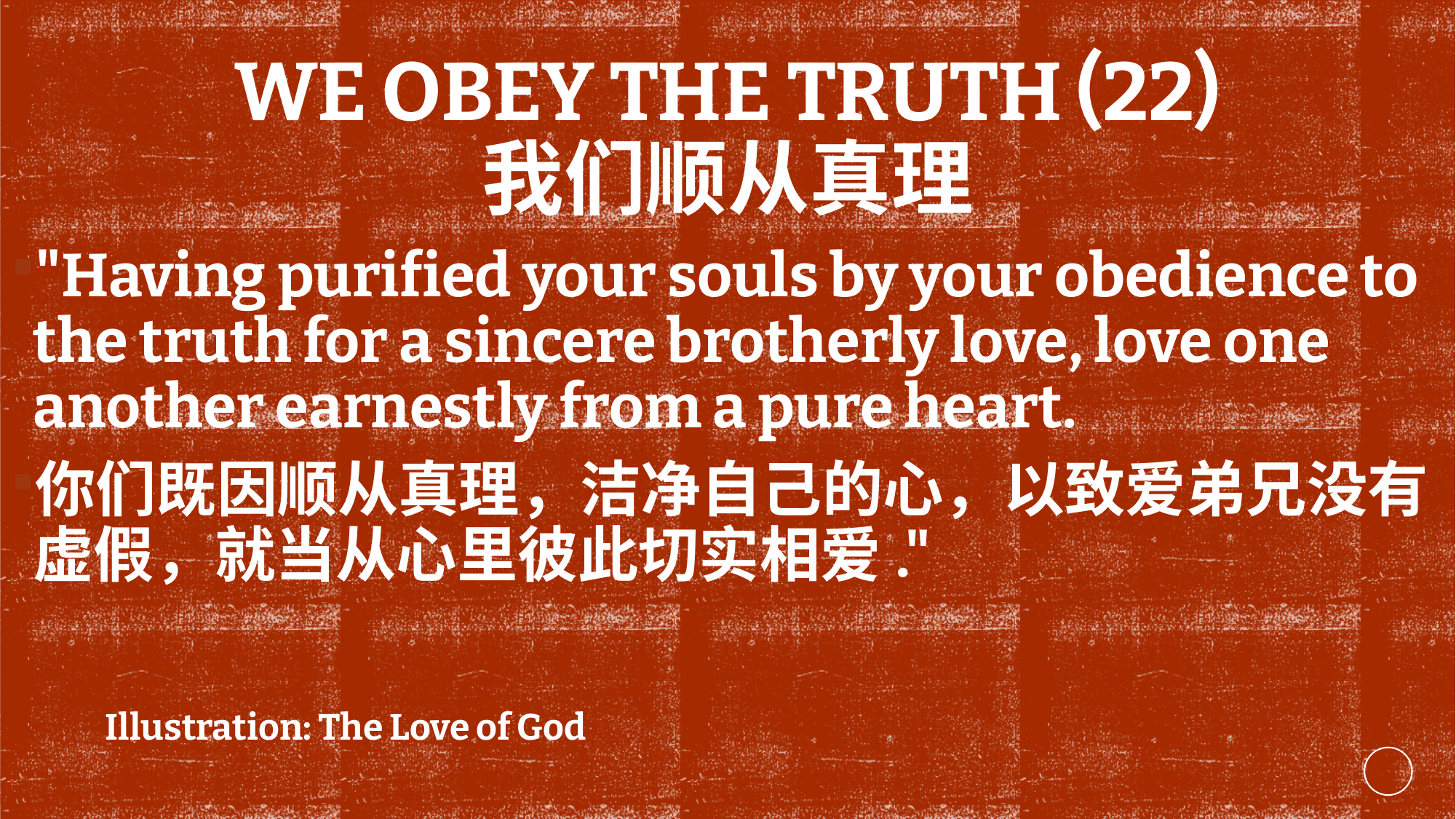

# WE OBEY the truth (22) 我们顺从真理
"Having purified your souls by your obedience to the truth for a sincere brotherly love, love one another earnestly from a pure heart.
你们既因顺从真理，洁净自己的心，以致爱弟兄没有虚假，就当从心里彼此切实相爱."

Illustration: The Love of God